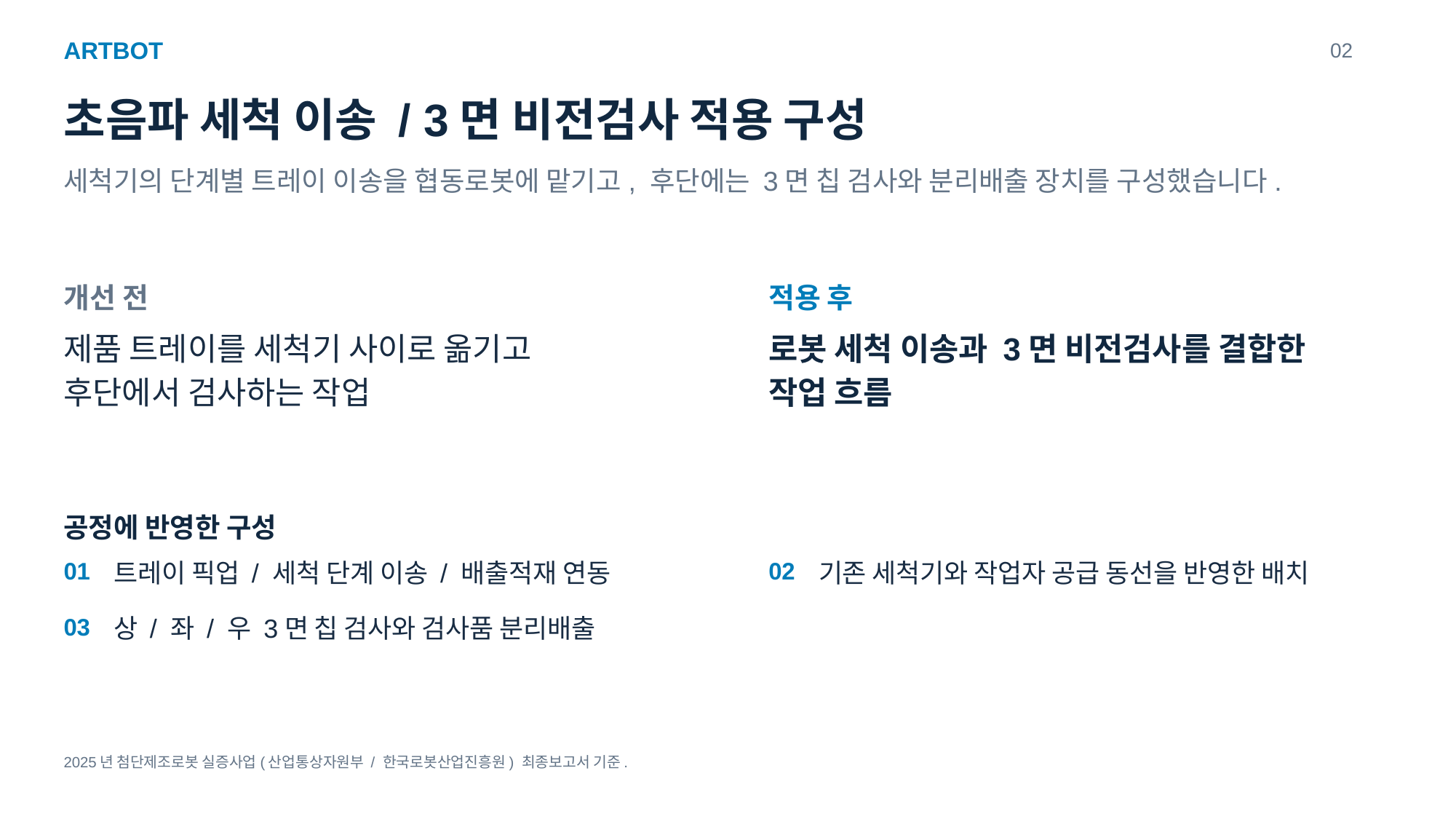

ARTBOT
02
초음파 세척 이송 / 3면 비전검사 적용 구성
세척기의 단계별 트레이 이송을 협동로봇에 맡기고, 후단에는 3면 칩 검사와 분리배출 장치를 구성했습니다.
개선 전
적용 후
제품 트레이를 세척기 사이로 옮기고
로봇 세척 이송과 3면 비전검사를 결합한
후단에서 검사하는 작업
작업 흐름
공정에 반영한 구성
01
트레이 픽업 / 세척 단계 이송 / 배출적재 연동
02
기존 세척기와 작업자 공급 동선을 반영한 배치
03
상 / 좌 / 우 3면 칩 검사와 검사품 분리배출
2025년 첨단제조로봇 실증사업(산업통상자원부 / 한국로봇산업진흥원) 최종보고서 기준.